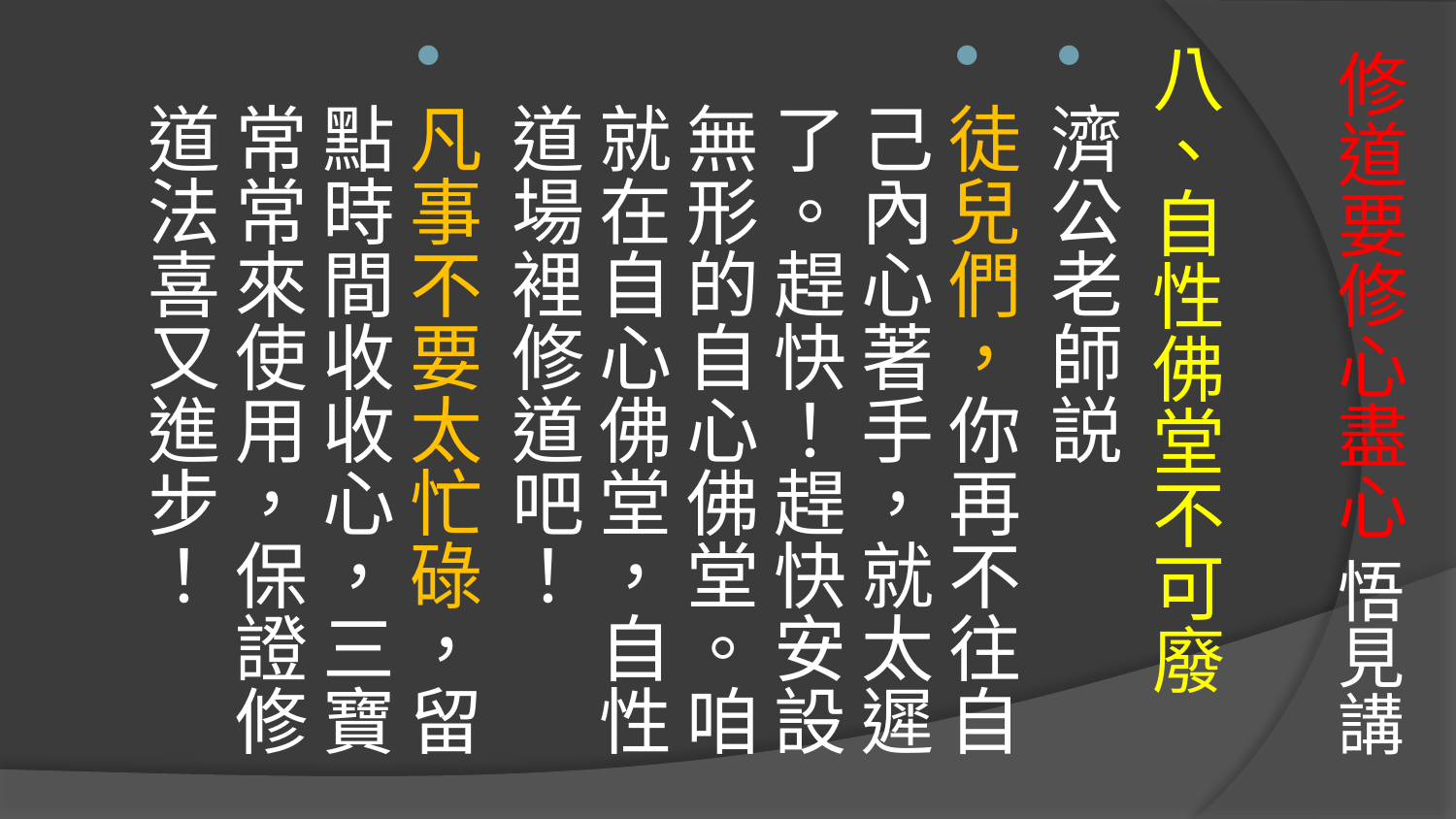

# 修道要修心盡心 悟見講
八、自性佛堂不可廢
濟公老師説
徒兒們，你再不往自己內心著手，就太遲了。趕快！趕快安設無形的自心佛堂。咱就在自心佛堂，自性道場裡修道吧！
凡事不要太忙碌，留點時間收收心，三寶常常來使用，保證修道法喜又進步！